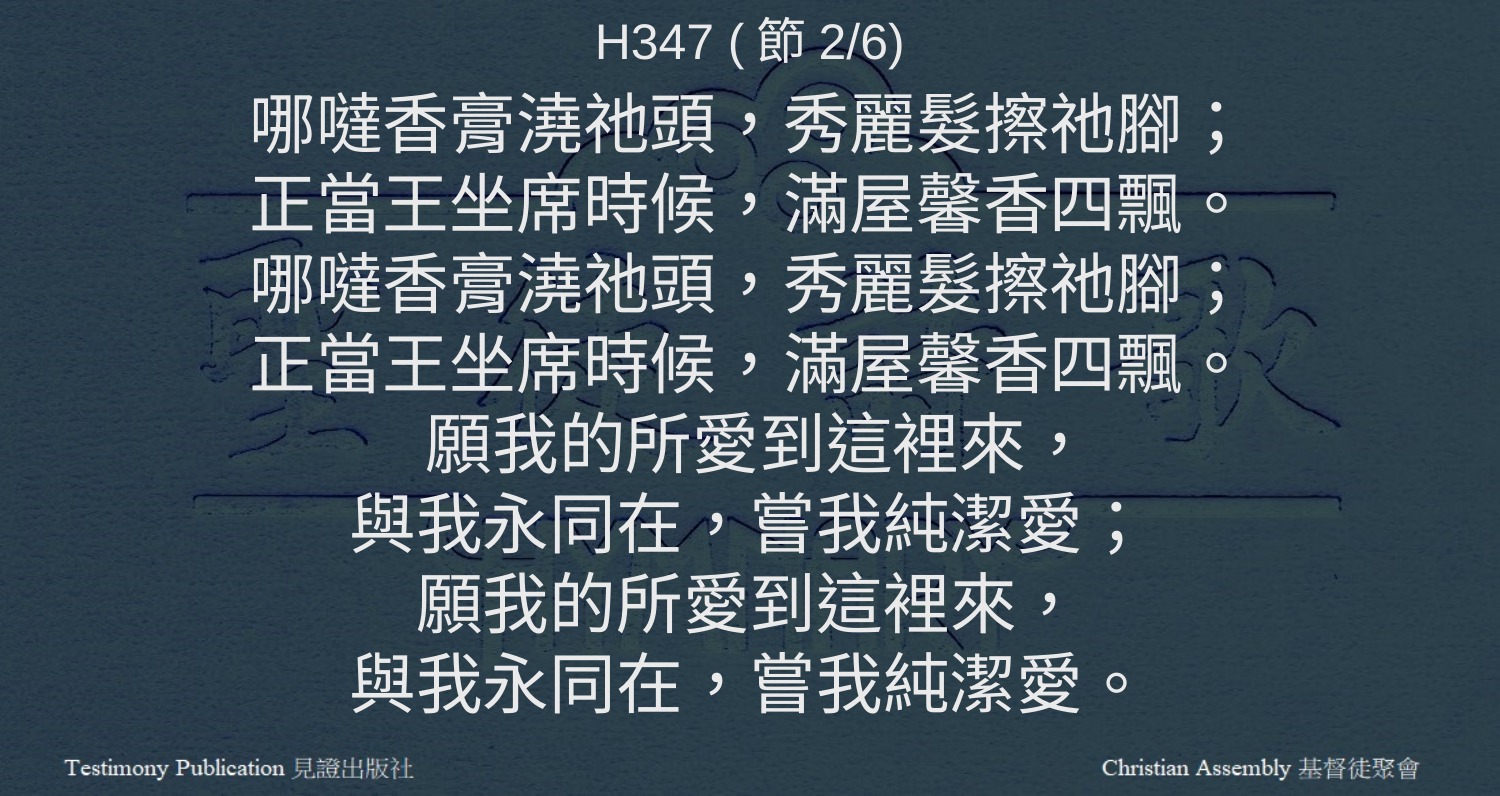

H347 (節2/6)
哪噠香膏澆祂頭，秀麗髮擦祂腳；
正當王坐席時候，滿屋馨香四飄。
哪噠香膏澆祂頭，秀麗髮擦祂腳；
正當王坐席時候，滿屋馨香四飄。
 願我的所愛到這裡來，
與我永同在，嘗我純潔愛；
願我的所愛到這裡來，
與我永同在，嘗我純潔愛。